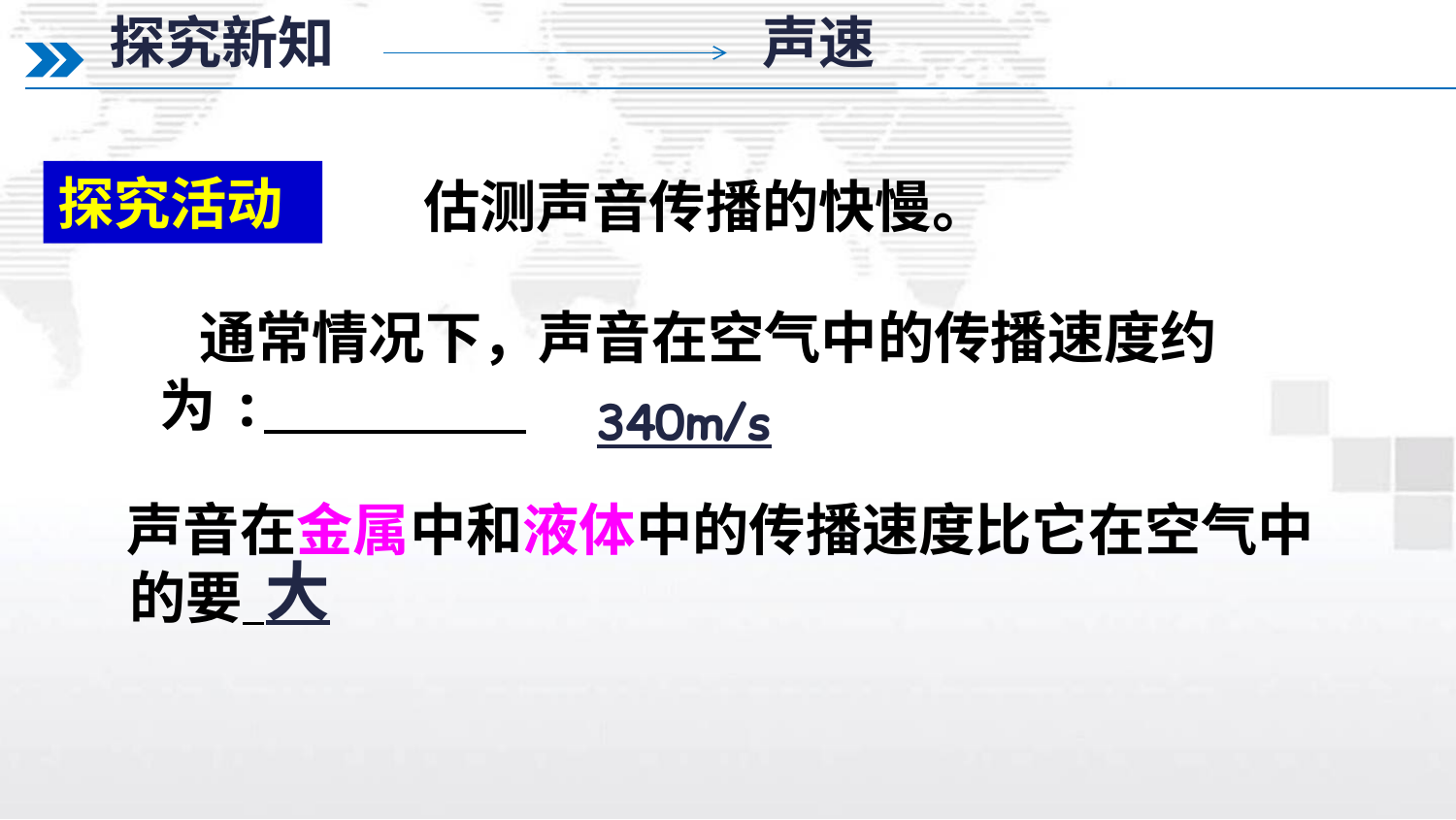

# 探究新知
声速
探究活动
估测声音传播的快慢。
  通常情况下，声音在空气中的传播速度约为:
340m/s

   声音在金属中和液体中的传播速度比它在空气中的要
大